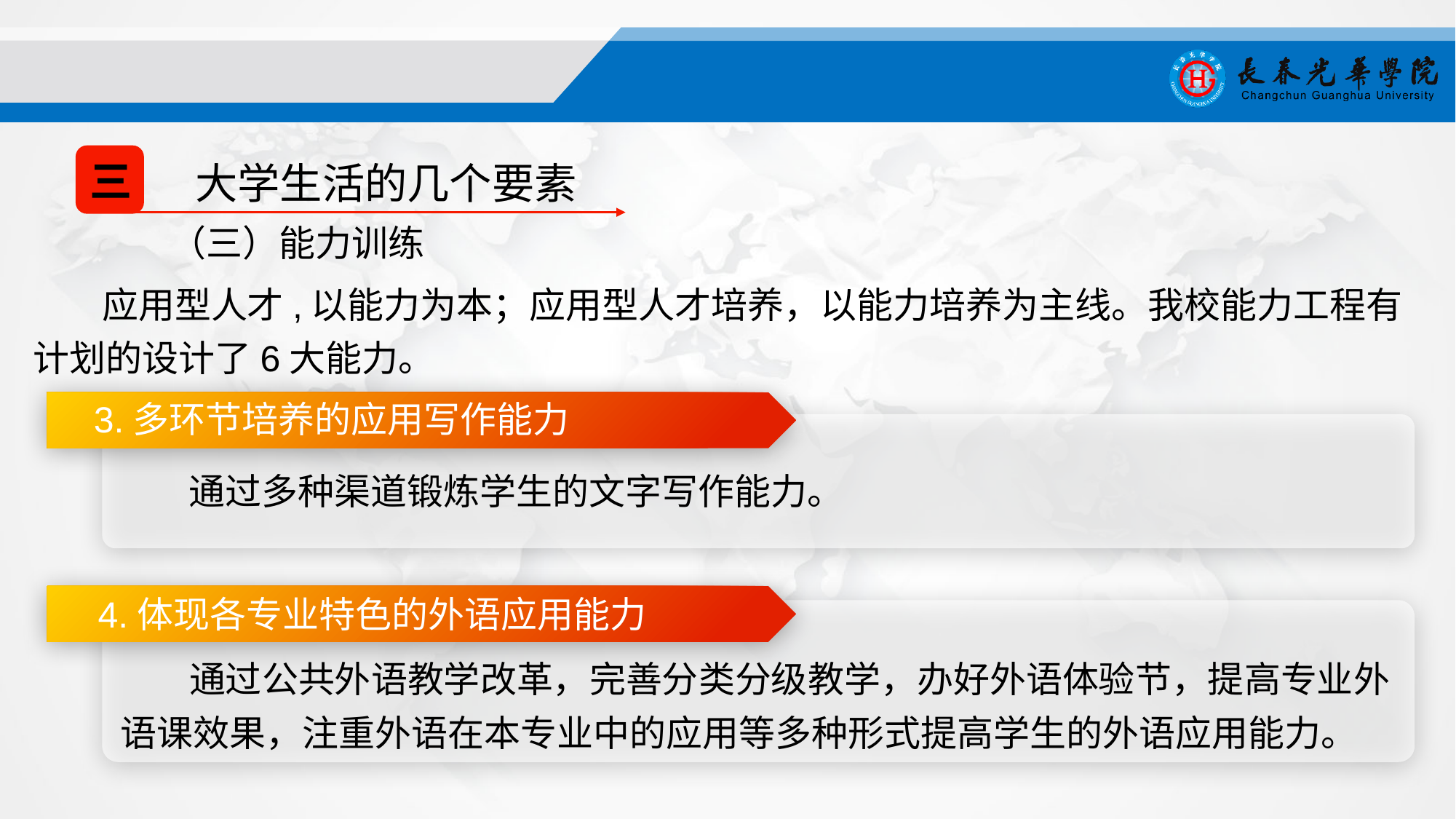

三
大学生活的几个要素
（三）能力训练
应用型人才,以能力为本；应用型人才培养，以能力培养为主线。我校能力工程有计划的设计了6大能力。
3.多环节培养的应用写作能力

通过多种渠道锻炼学生的文字写作能力。

4.体现各专业特色的外语应用能力

通过公共外语教学改革，完善分类分级教学，办好外语体验节，提高专业外语课效果，注重外语在本专业中的应用等多种形式提高学生的外语应用能力。